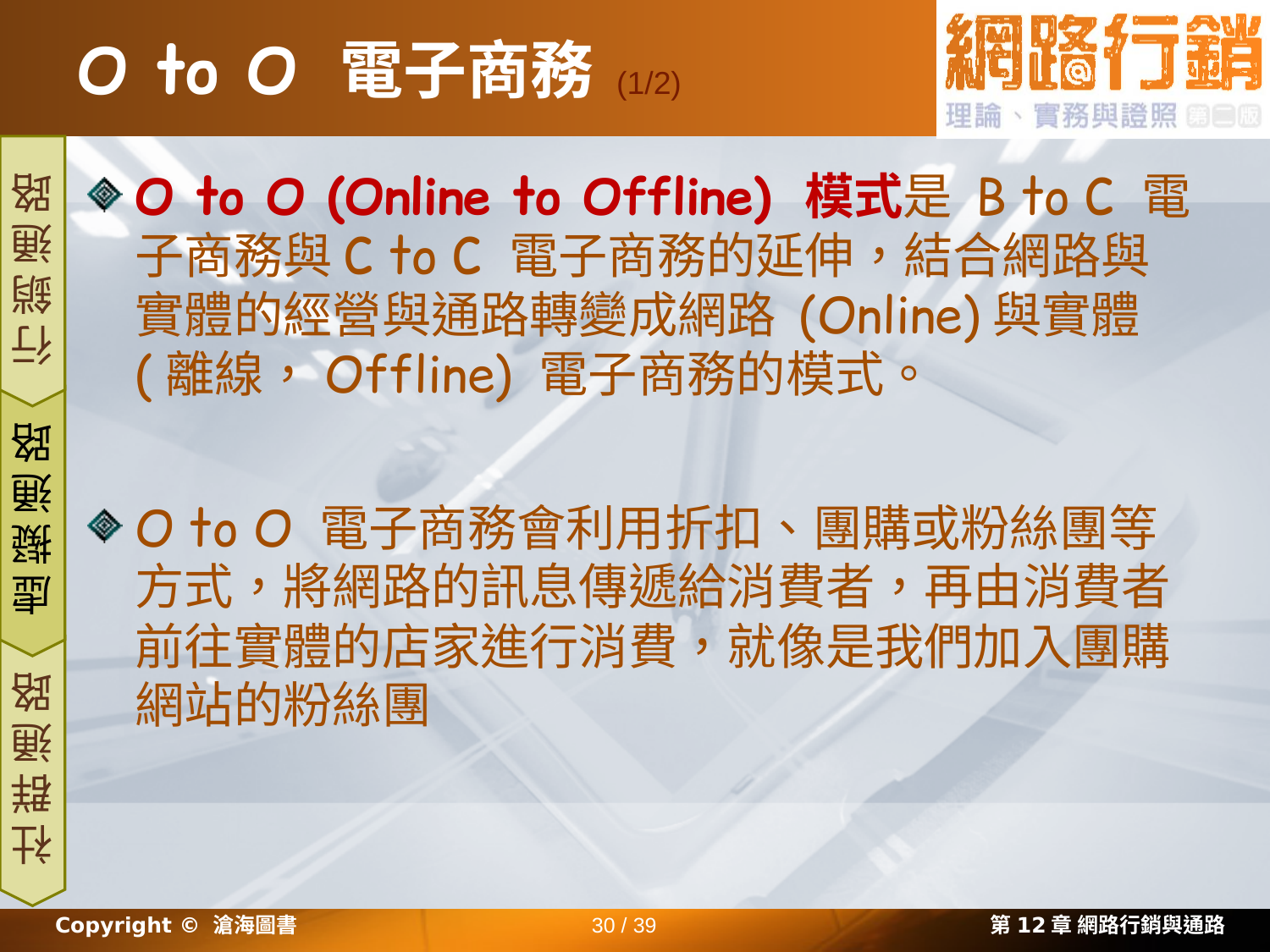

# O to O 電子商務
(1/2)
O to O (Online to Offline) 模式是 B to C 電子商務與C to C 電子商務的延伸，結合網路與實體的經營與通路轉變成網路 (Online)與實體 (離線，Offline) 電子商務的模式。

O to O 電子商務會利用折扣、團購或粉絲團等方式，將網路的訊息傳遞給消費者，再由消費者前往實體的店家進行消費，就像是我們加入團購網站的粉絲團
行銷通路
虛擬通路
社群通路
Copyright © 滄海圖書
30 / 39
第12章 網路行銷與通路